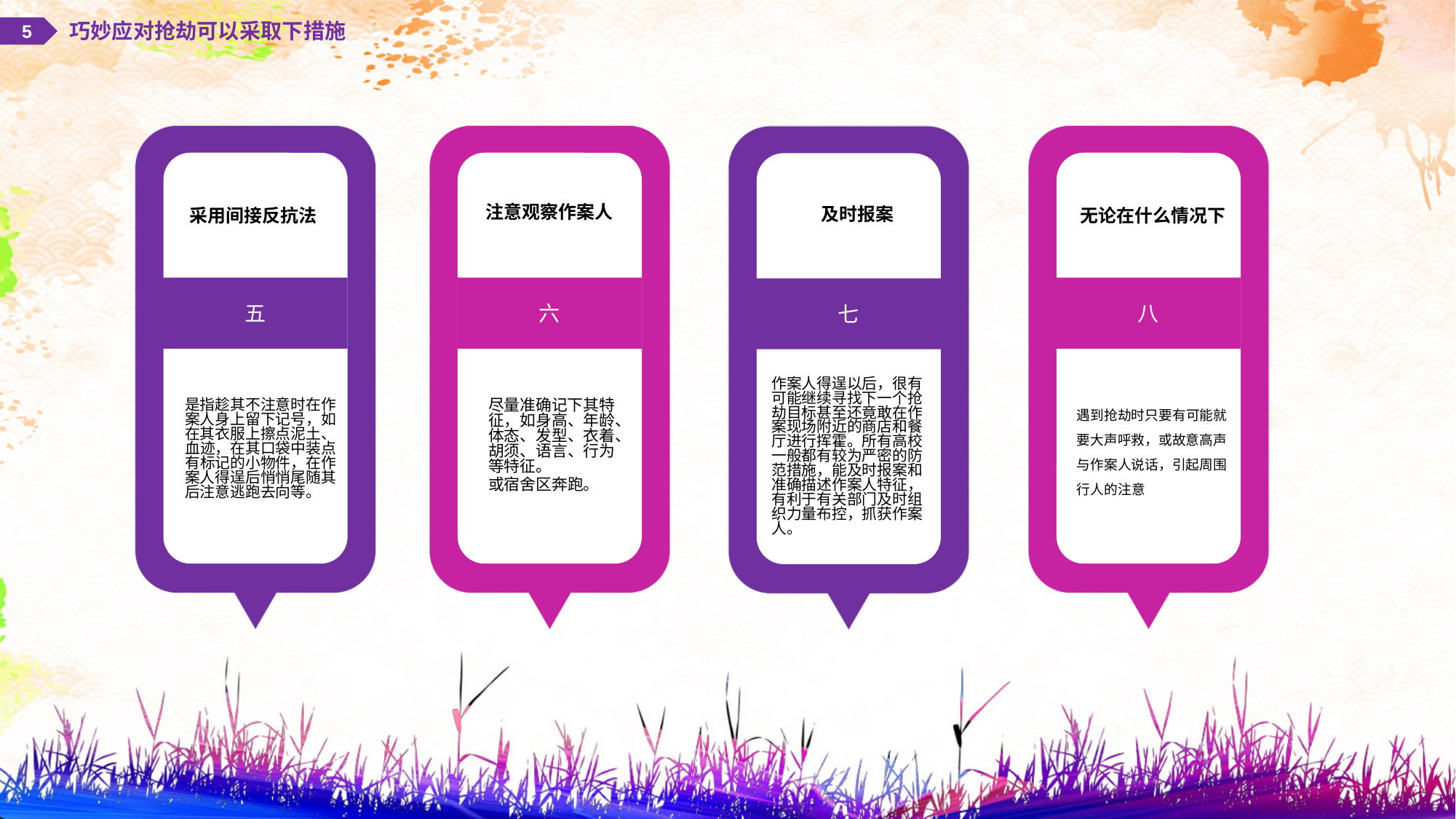

巧妙应对抢劫可以采取下措施
5

添加标题
五
单击此处添加文本，单击此处添加文本

添加标题
六
单击此处添加文本，单击此处添加文本

添加标题
八
单击此处添加文本，单击此处添加文本

添加标题
七
单击此处添加文本，单击此处添加文本
注意观察作案人
及时报案
采用间接反抗法
无论在什么情况下
作案人得逞以后，很有可能继续寻找下一个抢劫目标甚至还竟敢在作案现场附近的商店和餐厅进行挥霍。所有高校一般都有较为严密的防范措施，能及时报案和准确描述作案人特征，有利于有关部门及时组织力量布控，抓获作案人。
是指趁其不注意时在作案人身上留下记号，如在其衣服上擦点泥土、血迹，在其口袋中装点有标记的小物件，在作案人得逞后悄悄尾随其后注意逃跑去向等。
尽量准确记下其特征，如身高、年龄、体态、发型、衣着、胡须、语言、行为等特征。
或宿舍区奔跑。
遇到抢劫时只要有可能就要大声呼救，或故意高声与作案人说话，引起周围行人的注意